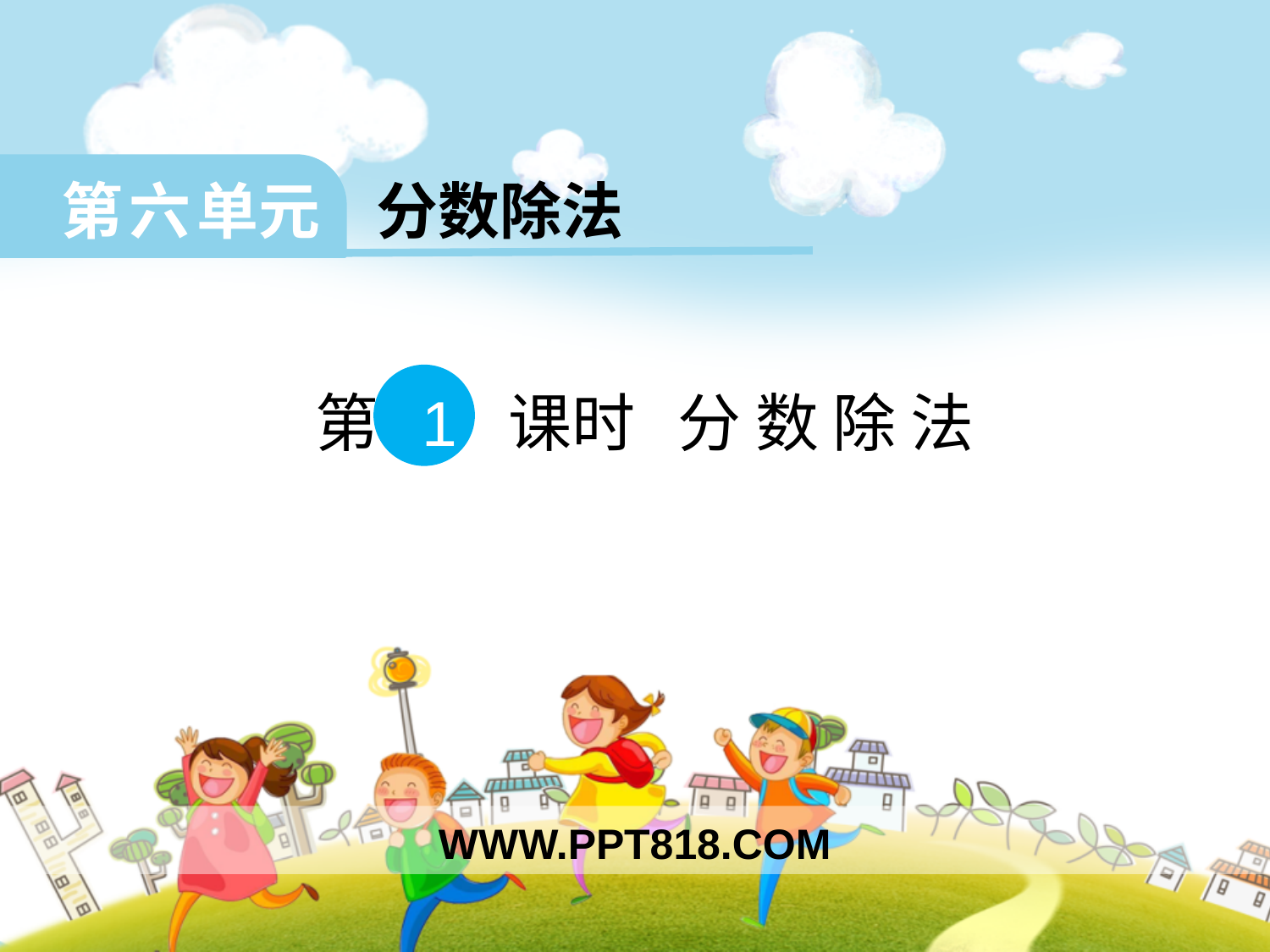

第 六 单元    分数除法

  第  1  课时   分 数 除 法
WWW.PPT818.COM